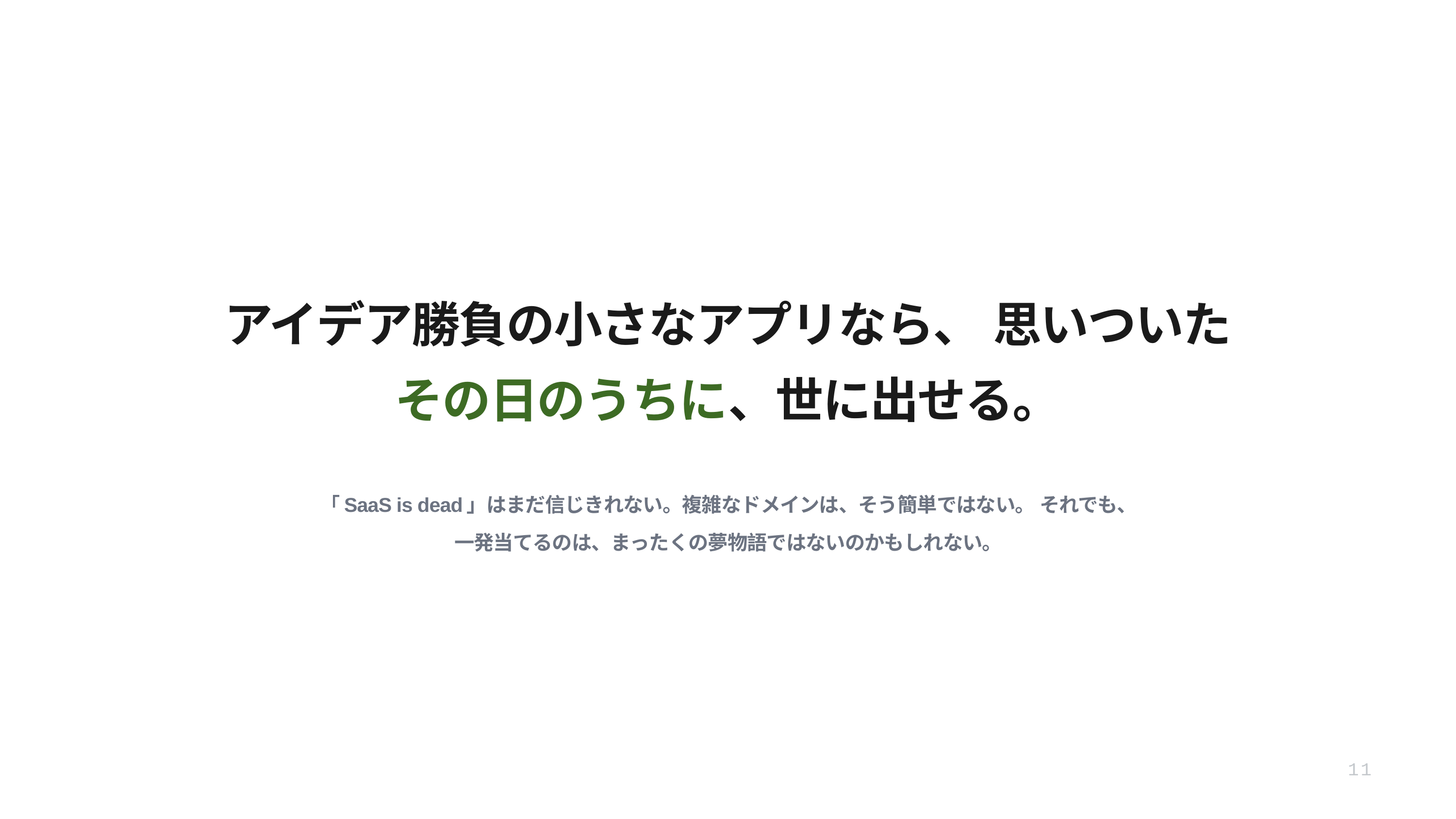

アイデア勝負の小さなアプリなら、 思いついたその日のうちに、世に出せる。
「SaaS is dead」はまだ信じきれない。複雑なドメインは、そう簡単ではない。 それでも、一発当てるのは、まったくの夢物語ではないのかもしれない。
11